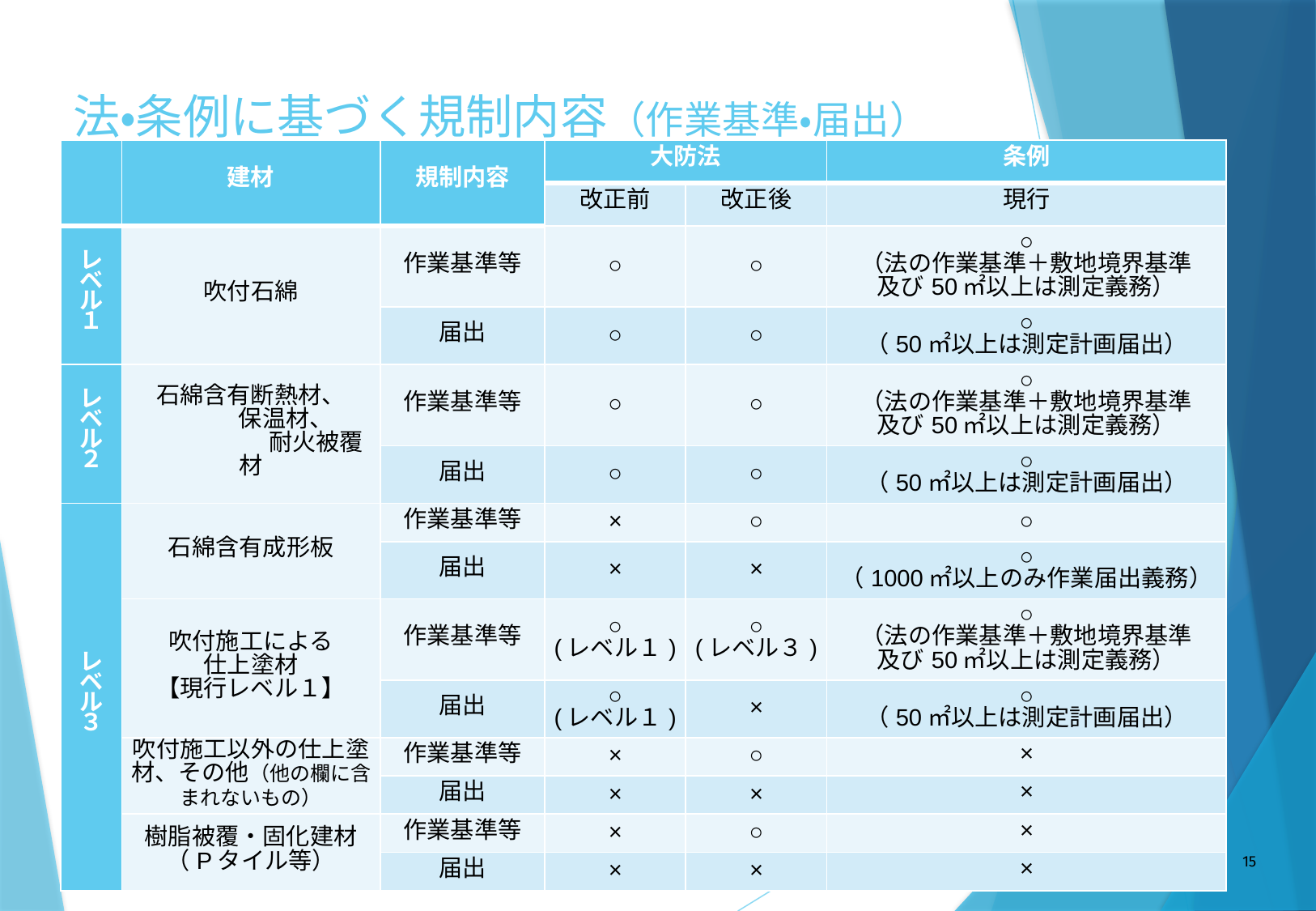

# 法・条例に基づく規制内容（作業基準・届出）
|  | 建材 | 規制内容 | 大防法 |  | 条例 |
| --- | --- | --- | --- | --- | --- |
|  |  |  | 改正前 | 改正後 | 現行 |
| レベル１ | 吹付石綿 | 作業基準等 | ○ | ○ | ○ （法の作業基準＋敷地境界基準 及び50㎡以上は測定義務） |
|  |  | 届出 | ○ | ○ | ○ （50㎡以上は測定計画届出） |
| レベル２ | 石綿含有断熱材、 保温材、 　　　耐火被覆材 | 作業基準等 | ○ | ○ | ○ （法の作業基準＋敷地境界基準 及び50㎡以上は測定義務） |
|  |  | 届出 | ○ | ○ | ○ （50㎡以上は測定計画届出） |
| レベル３ | 石綿含有成形板 | 作業基準等 | × | ○ | ○ |
|  |  | 届出 | × | × | ○ （1000㎡以上のみ作業届出義務） |
|  | 吹付施工による 仕上塗材 【現行レベル１】 | 作業基準等 | ○ (レベル１) | ○ (レベル３) | ○ （法の作業基準＋敷地境界基準 及び50㎡以上は測定義務） |
|  |  | 届出 | ○ (レベル１) | × | ○ （50㎡以上は測定計画届出） |
|  | 吹付施工以外の仕上塗材、その他（他の欄に含まれないもの） | 作業基準等 | × | ○ | × |
|  |  | 届出 | × | × | × |
|  | 樹脂被覆・固化建材 （Pタイル等） | 作業基準等 | × | ○ | × |
|  |  | 届出 | × | × | × |
15